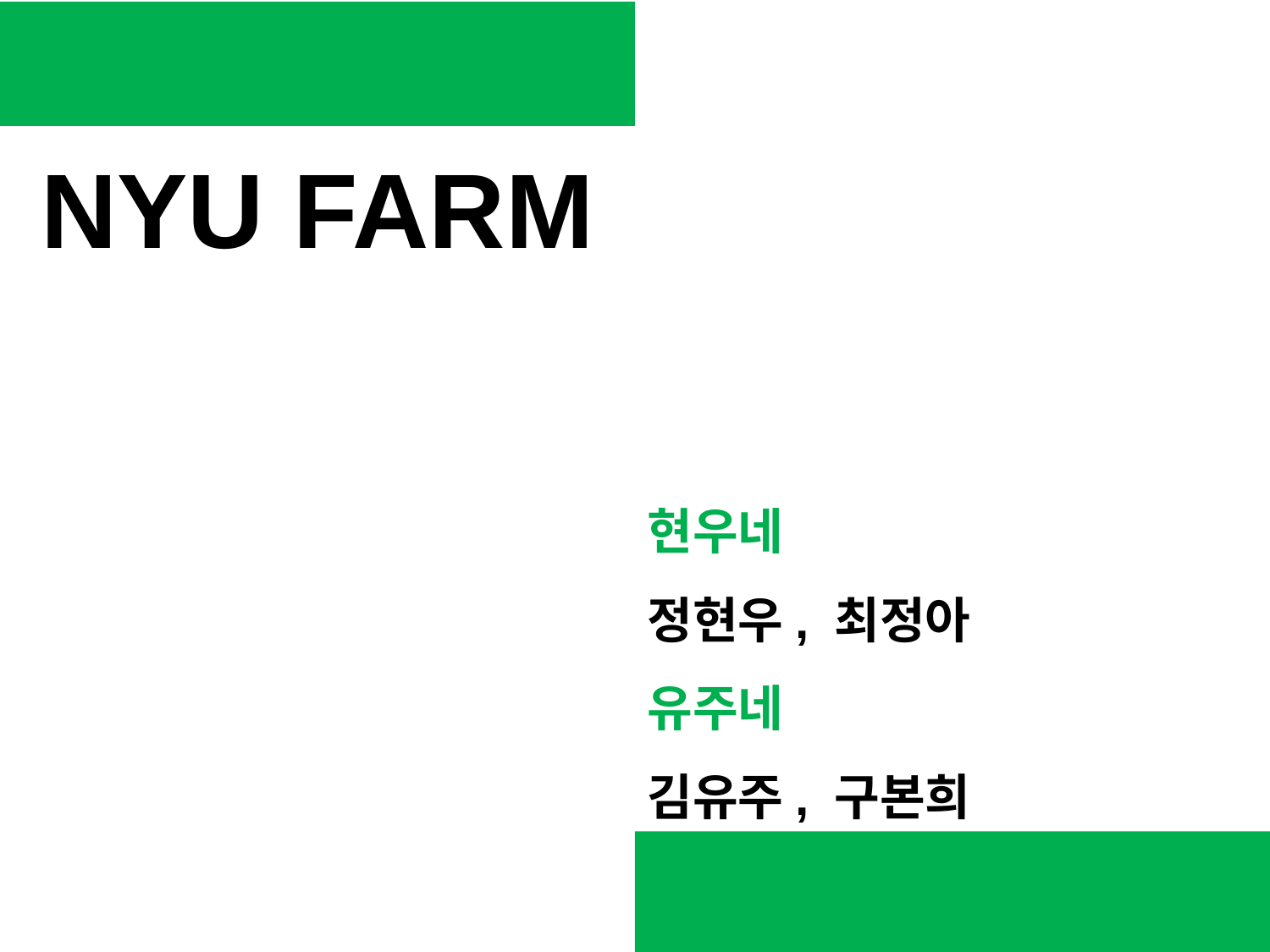

NYU FARM
현우네
정현우, 최정아
유주네
김유주, 구본희